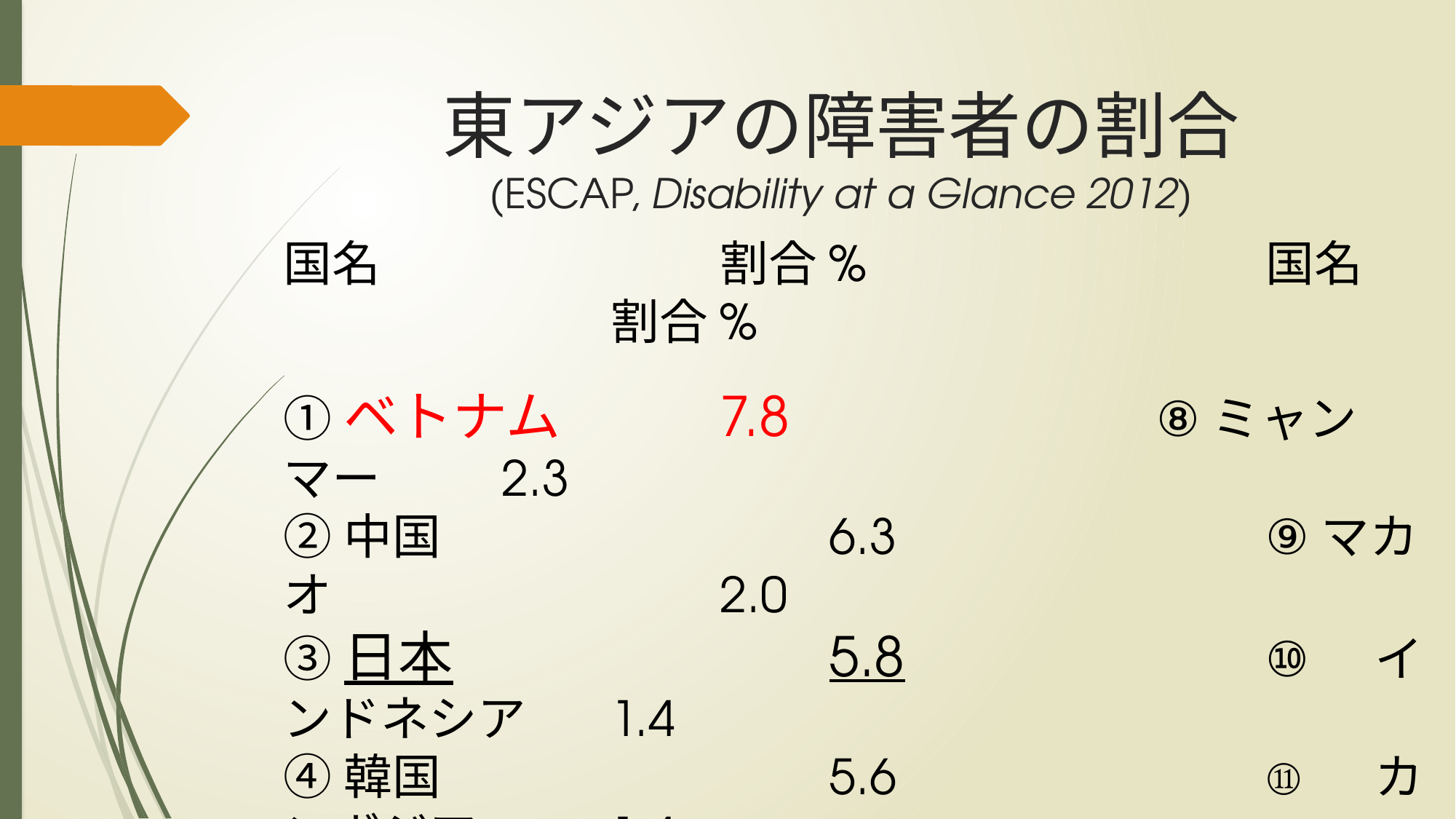

# 東アジアの障害者の割合 (ESCAP, Disability at a Glance 2012)
国名				割合%				国名				割合%

①ベトナム		7.8				⑧ミャンマー		2.3
②中国				6.3				⑨マカオ				2.0
③日本				5.8				⑩	インドネシア	1.4
④韓国				5.6				⑪	カンボジア		1.4
⑤香港				5.2				⑫マレーシア		1.3
⑥シンガポール	3.0 				⑬フィリピン		1.2
⑦タイ				2.9 				⑭ラオス				1.0
（台湾				4.7）